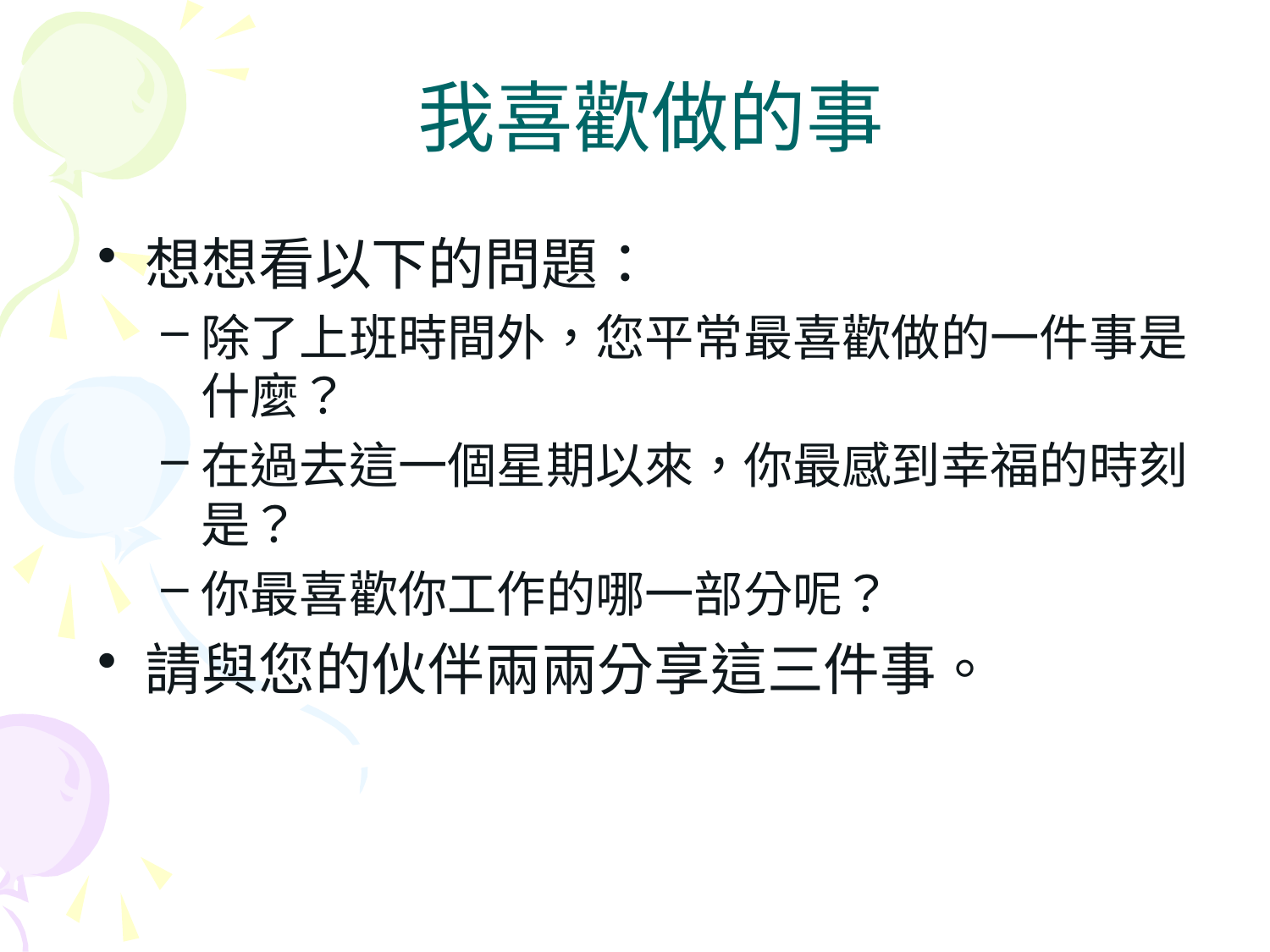

# 我喜歡做的事
想想看以下的問題：
除了上班時間外，您平常最喜歡做的一件事是什麼？
在過去這一個星期以來，你最感到幸福的時刻是？
你最喜歡你工作的哪一部分呢？
請與您的伙伴兩兩分享這三件事。